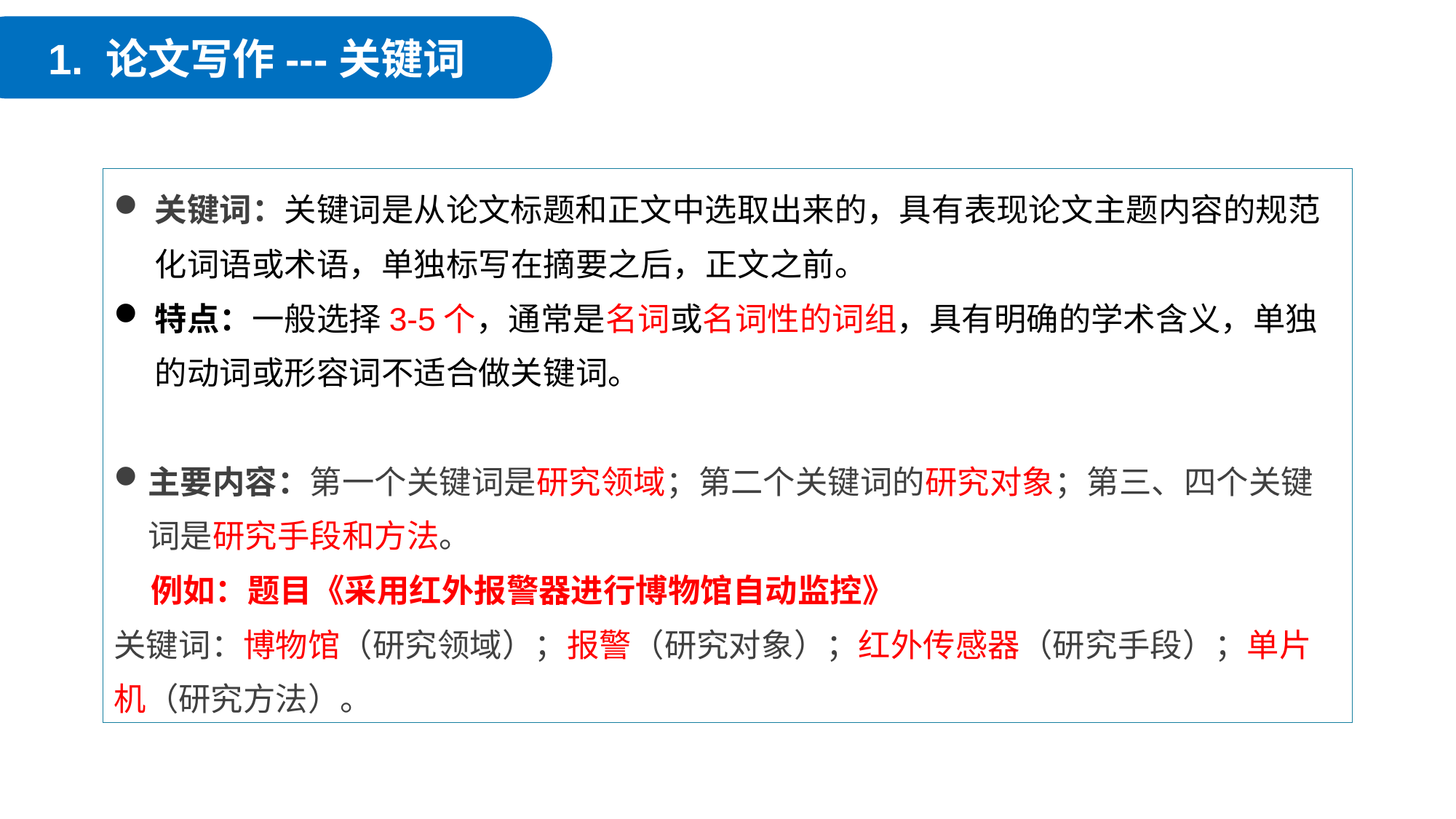

1. 论文写作---关键词
关键词：关键词是从论文标题和正文中选取出来的，具有表现论文主题内容的规范化词语或术语，单独标写在摘要之后，正文之前。
特点：一般选择3-5个，通常是名词或名词性的词组，具有明确的学术含义，单独的动词或形容词不适合做关键词。

主要内容：第一个关键词是研究领域；第二个关键词的研究对象；第三、四个关键词是研究手段和方法。
    例如：题目《采用红外报警器进行博物馆自动监控》
关键词：博物馆（研究领域）；报警（研究对象）；红外传感器（研究手段）；单片机（研究方法）。